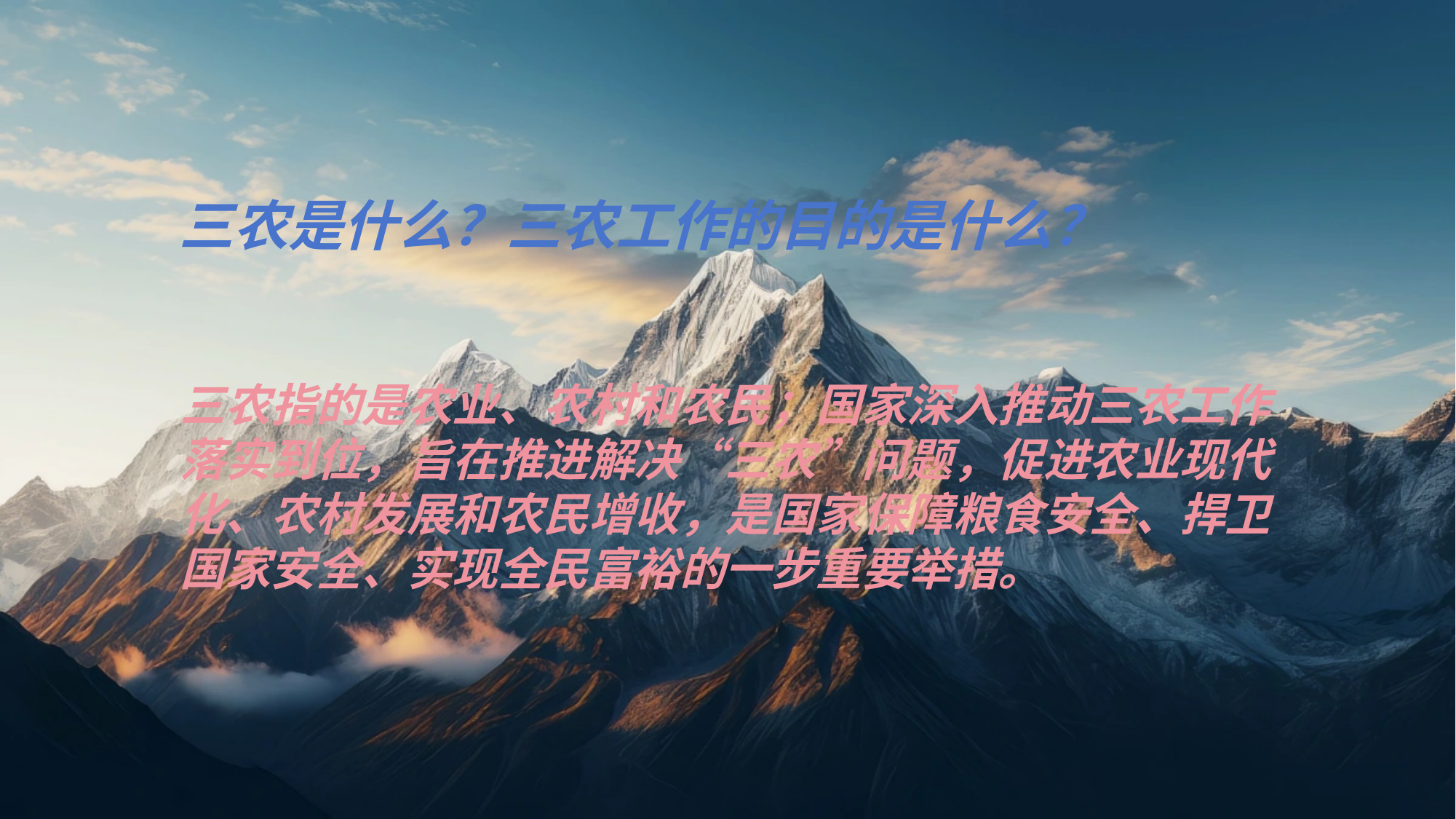

三农是什么？三农工作的目的是什么？
三农指的是农业、农村和农民；国家深入推动三农工作落实到位，旨在推进解决“三农”问题，促进农业现代化、农村发展和农民增收，是国家保障粮食安全、捍卫国家安全、实现全民富裕的一步重要举措。